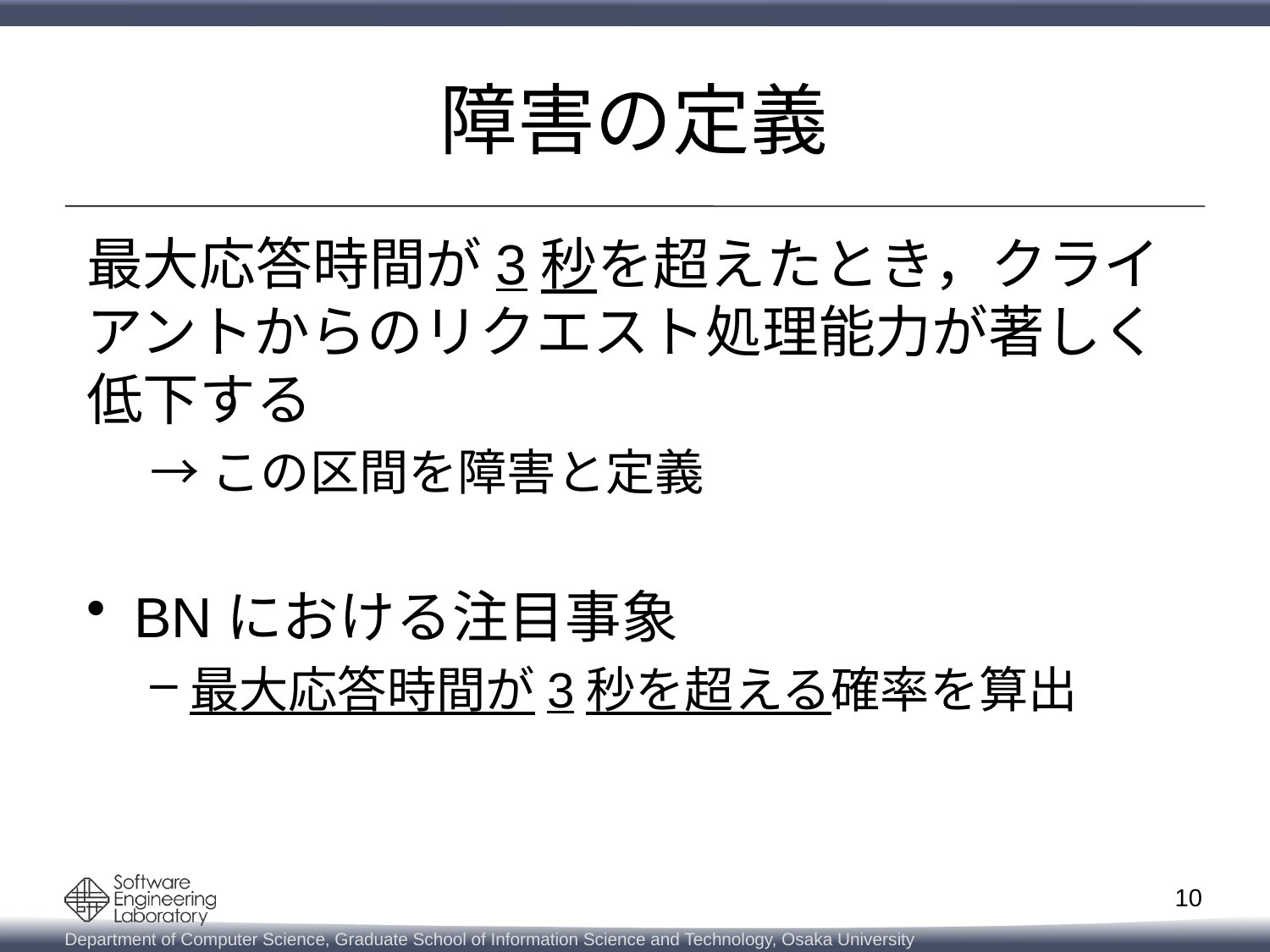

# 障害の定義
最大応答時間が3秒を超えたとき，クライアントからのリクエスト処理能力が著しく低下する
→この区間を障害と定義

BNにおける注目事象
最大応答時間が3秒を超える確率を算出

10